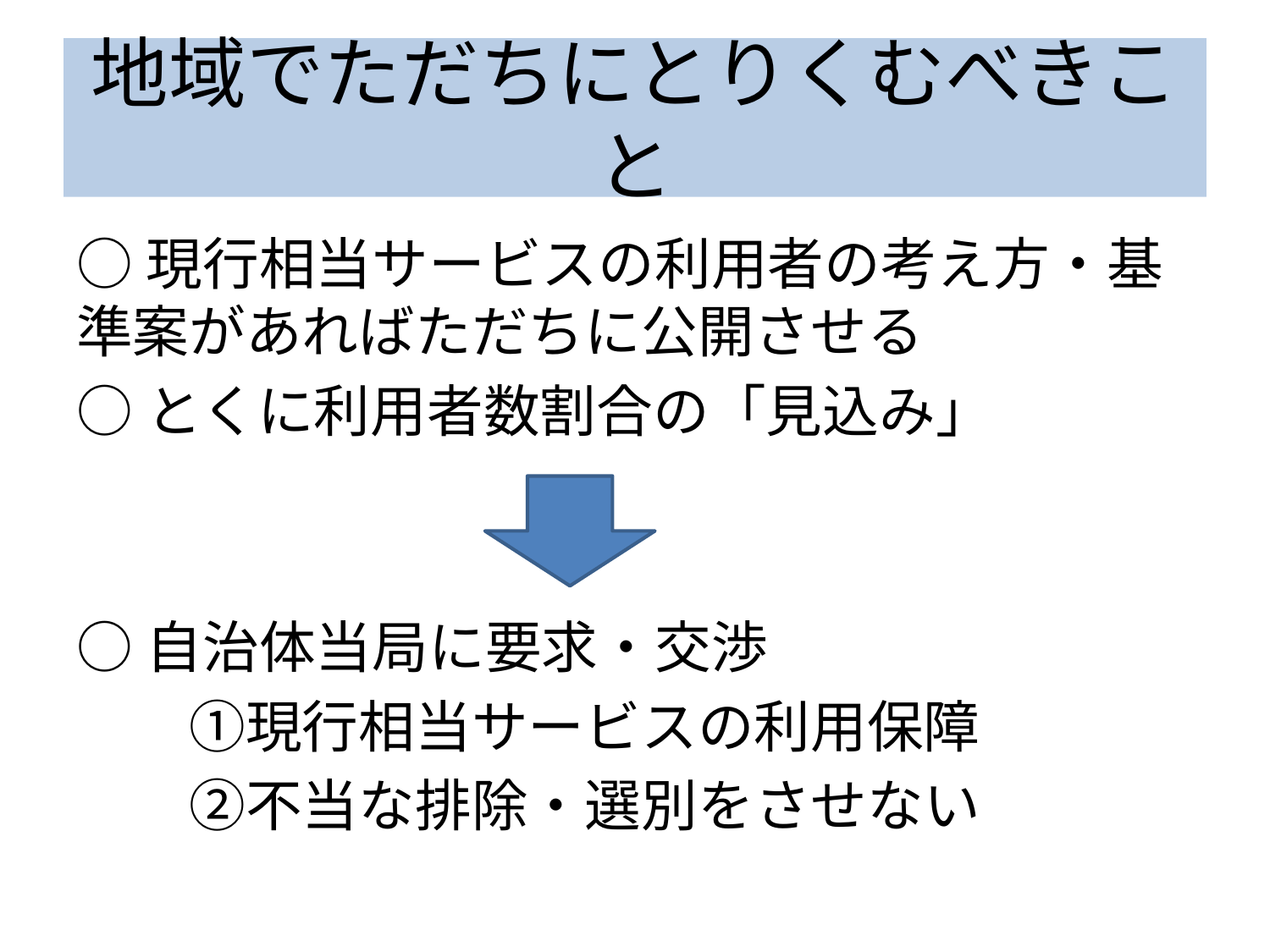

# 地域でただちにとりくむべきこと
○現行相当サービスの利用者の考え方・基準案があればただちに公開させる
○とくに利用者数割合の「見込み」

○自治体当局に要求・交渉
　　①現行相当サービスの利用保障
　　②不当な排除・選別をさせない